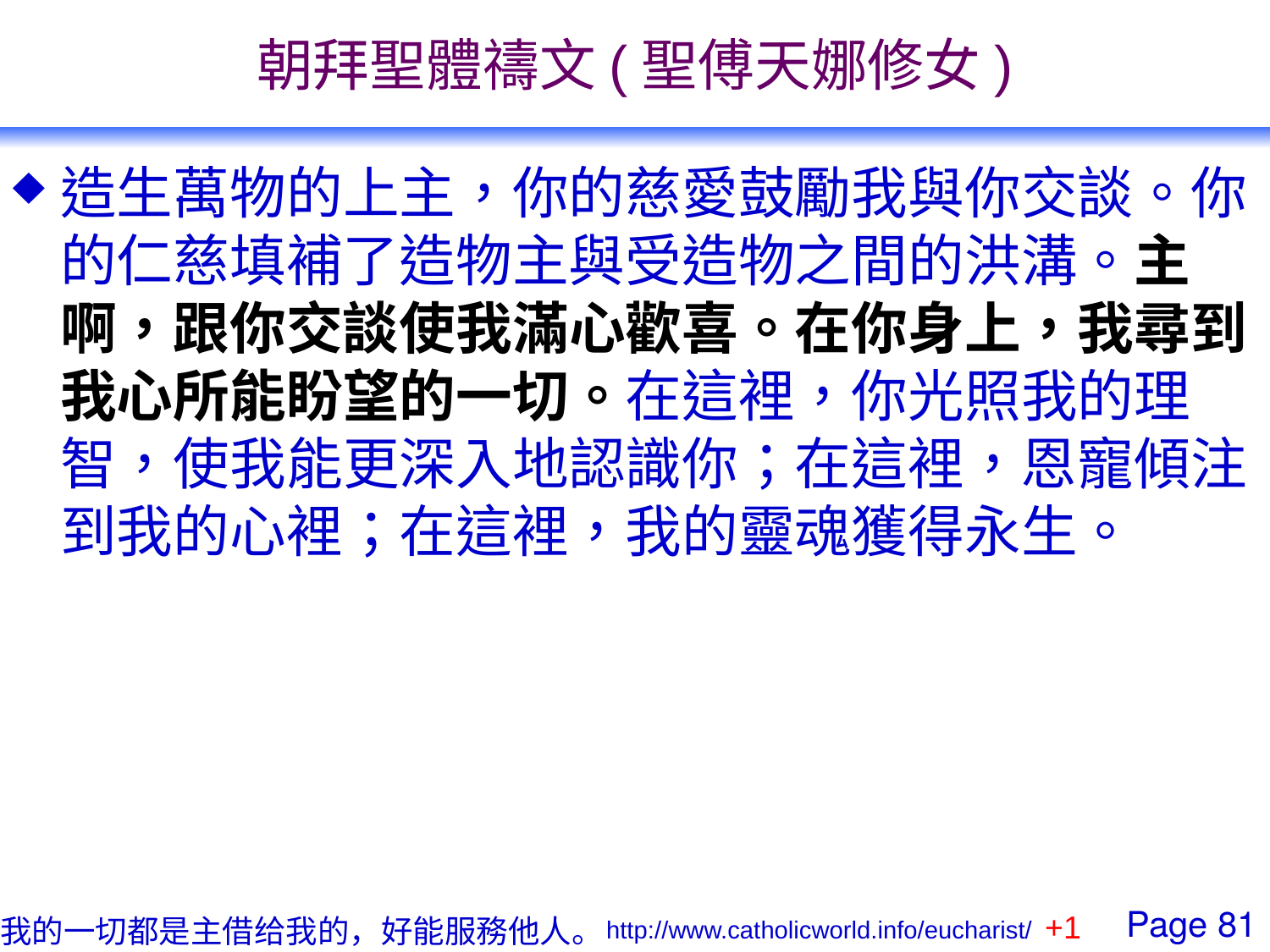

# 朝拜聖體禱文(聖傅天娜修女)
造生萬物的上主，你的慈愛鼓勵我與你交談。你的仁慈填補了造物主與受造物之間的洪溝。主啊，跟你交談使我滿心歡喜。在你身上，我尋到我心所能盼望的一切。在這裡，你光照我的理智，使我能更深入地認識你；在這裡，恩寵傾注到我的心裡；在這裡，我的靈魂獲得永生。
+1